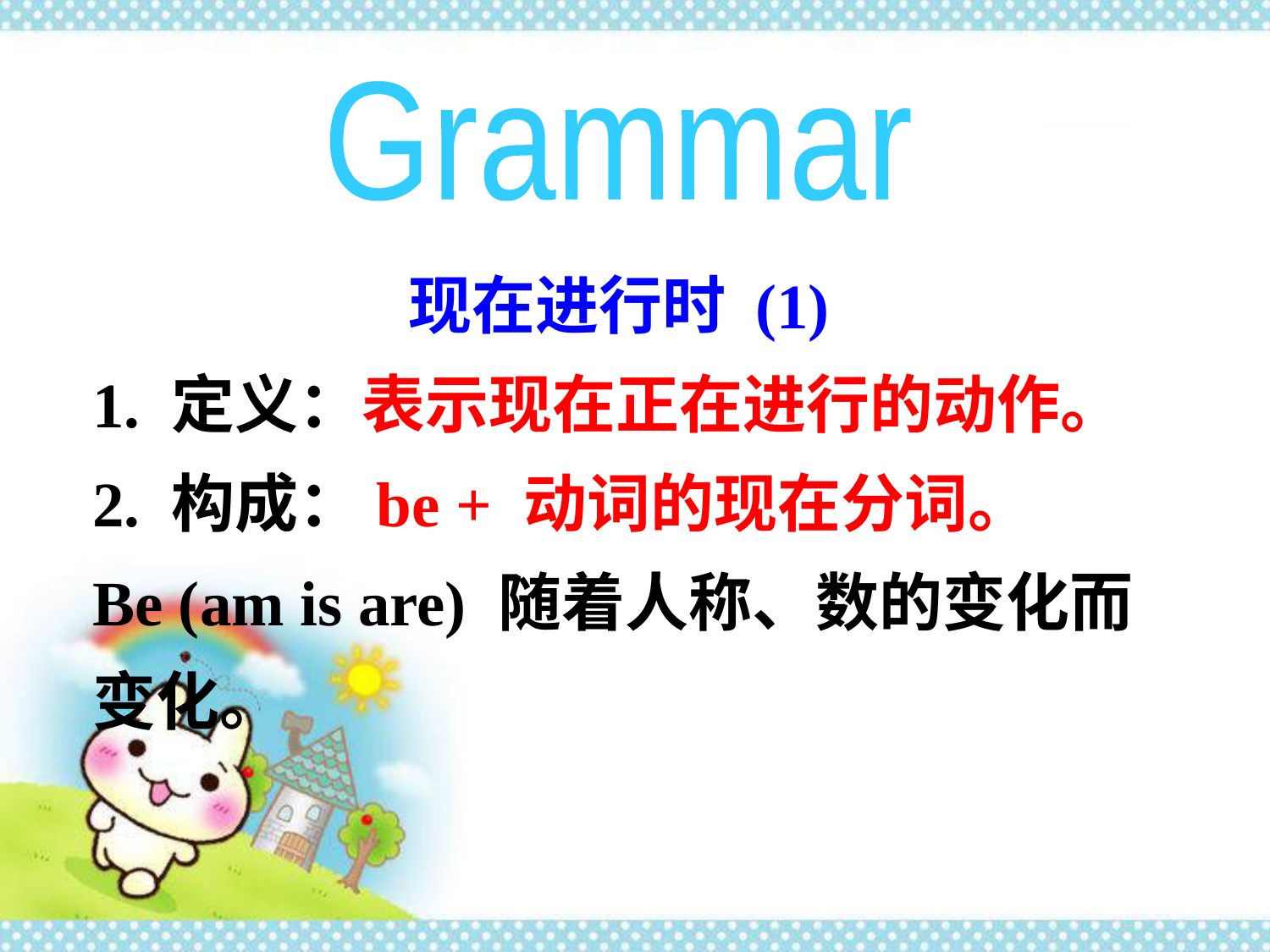

Grammar
现在进行时 (1)
1. 定义：表示现在正在进行的动作。
2. 构成：be + 动词的现在分词。
Be (am is are) 随着人称、数的变化而变化。